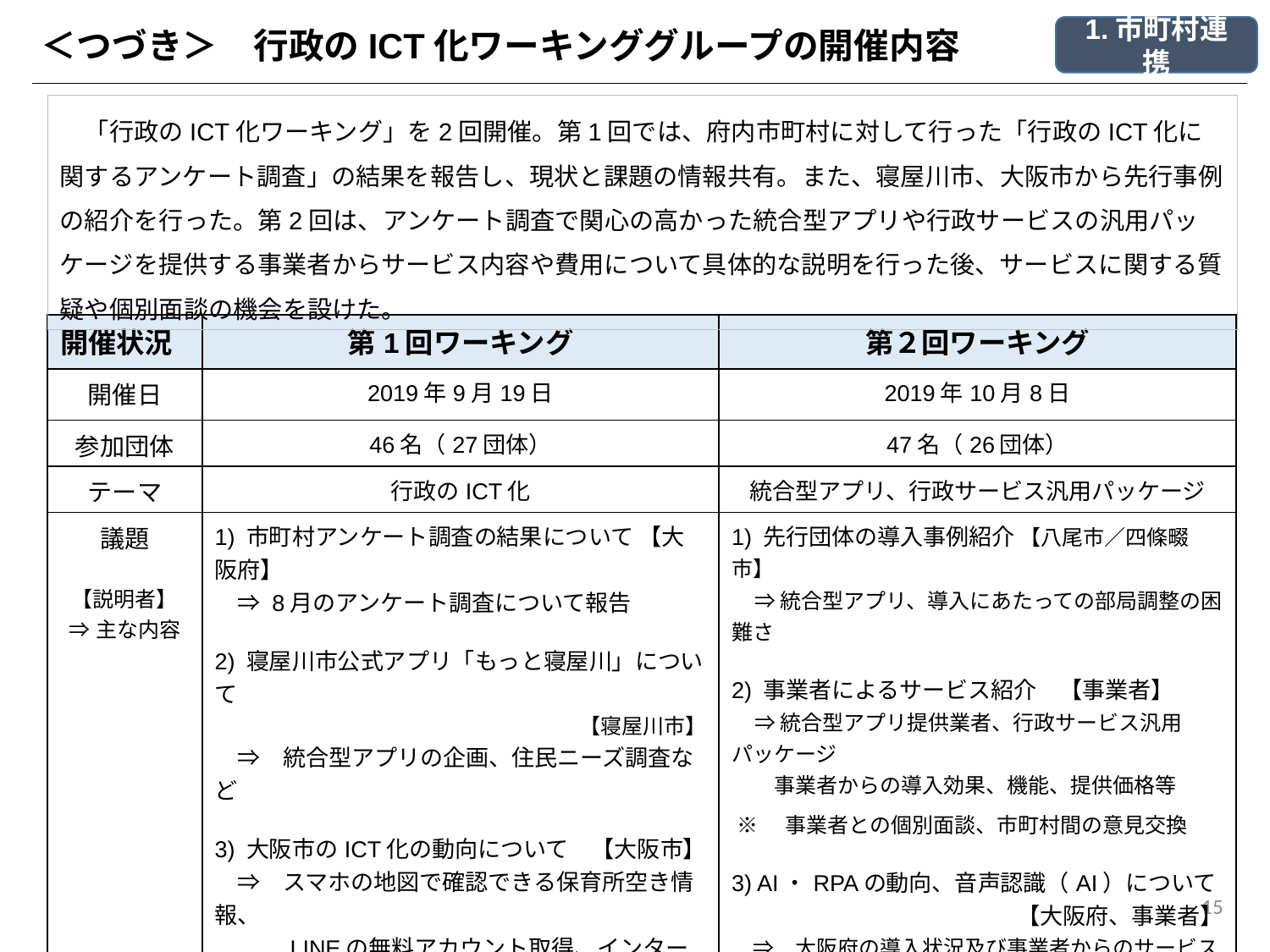

＜つづき＞　行政のICT化ワーキンググループの開催内容
1.市町村連携
　「行政のICT化ワーキング」を2回開催。第1回では、府内市町村に対して行った「行政のICT化に関するアンケート調査」の結果を報告し、現状と課題の情報共有。また、寝屋川市、大阪市から先行事例の紹介を行った。第2回は、アンケート調査で関心の高かった統合型アプリや行政サービスの汎用パッケージを提供する事業者からサービス内容や費用について具体的な説明を行った後、サービスに関する質疑や個別面談の機会を設けた。
| 開催状況 | 第1回ワーキング | 第２回ワーキング |
| --- | --- | --- |
| 開催日 | 2019年9月19日 | 2019年10月8日 |
| 参加団体 | 46名（27団体） | 47名（26団体） |
| テーマ | 行政のICT化 | 統合型アプリ、行政サービス汎用パッケージ |
| 議題 【説明者】 ⇒主な内容 | 1) 市町村アンケート調査の結果について 【大阪府】 　⇒ 8月のアンケート調査について報告 2) 寝屋川市公式アプリ「もっと寝屋川」について 【寝屋川市】 　⇒　統合型アプリの企画、住民ニーズ調査など 3) 大阪市のICT化の動向について　【大阪市】 　⇒　スマホの地図で確認できる保育所空き情報、 　　　LINEの無料アカウント取得、インターフェースの 　　　開発 | 1) 先行団体の導入事例紹介 【八尾市／四條畷市】 　⇒ 統合型アプリ、導入にあたっての部局調整の困難さ 2) 事業者によるサービス紹介　【事業者】 　⇒ 統合型アプリ提供業者、行政サービス汎用パッケージ 　　事業者からの導入効果、機能、提供価格等 ※　事業者との個別面談、市町村間の意見交換 3) AI・RPAの動向、音声認識（AI）について 【大阪府、事業者】 　⇒　大阪府の導入状況及び事業者からのサービス内容 　　　の紹介 |
15